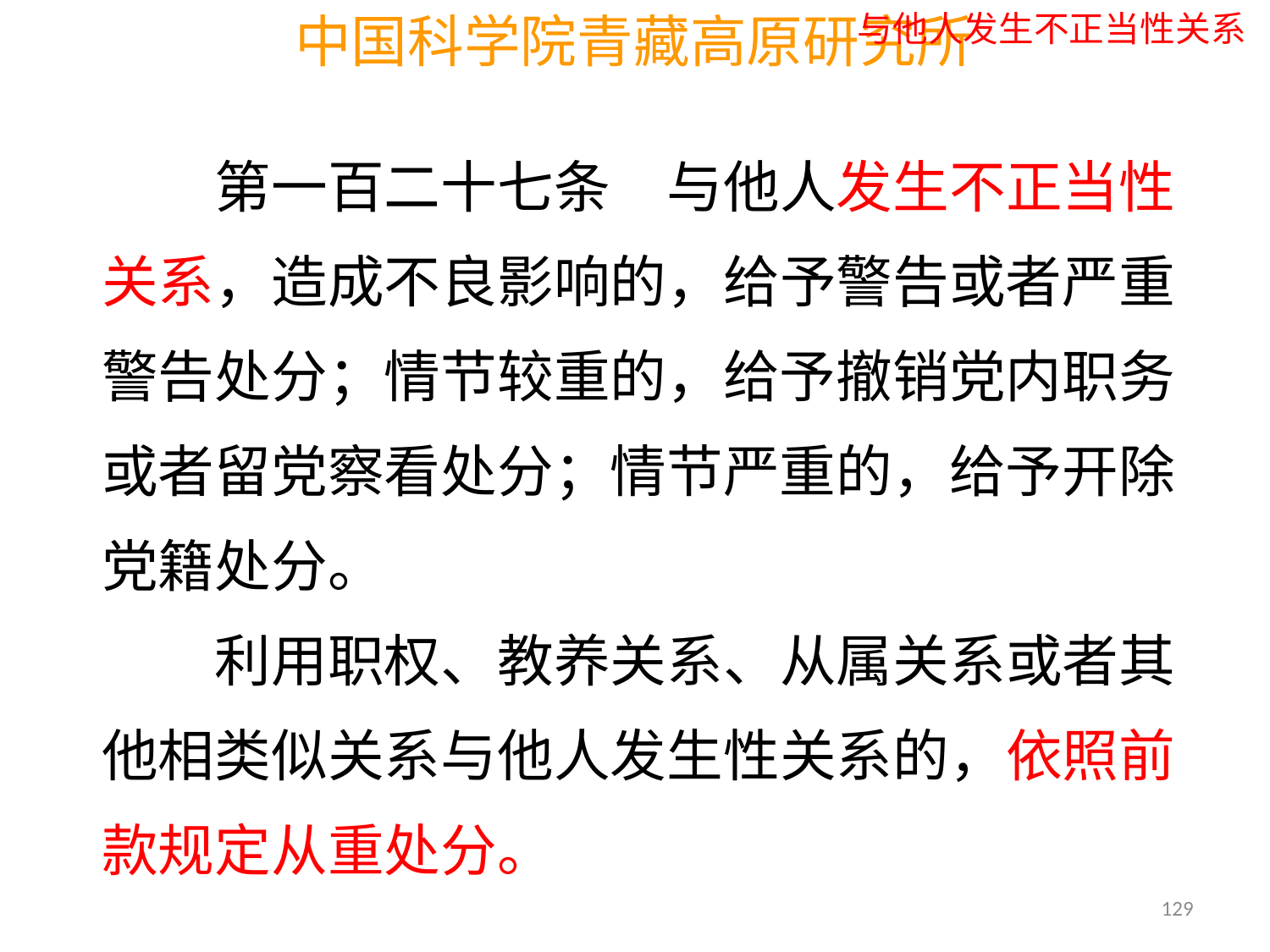

与他人发生不正当性关系
　　第一百二十七条　与他人发生不正当性关系，造成不良影响的，给予警告或者严重警告处分；情节较重的，给予撤销党内职务或者留党察看处分；情节严重的，给予开除党籍处分。
　　利用职权、教养关系、从属关系或者其他相类似关系与他人发生性关系的，依照前款规定从重处分。
129